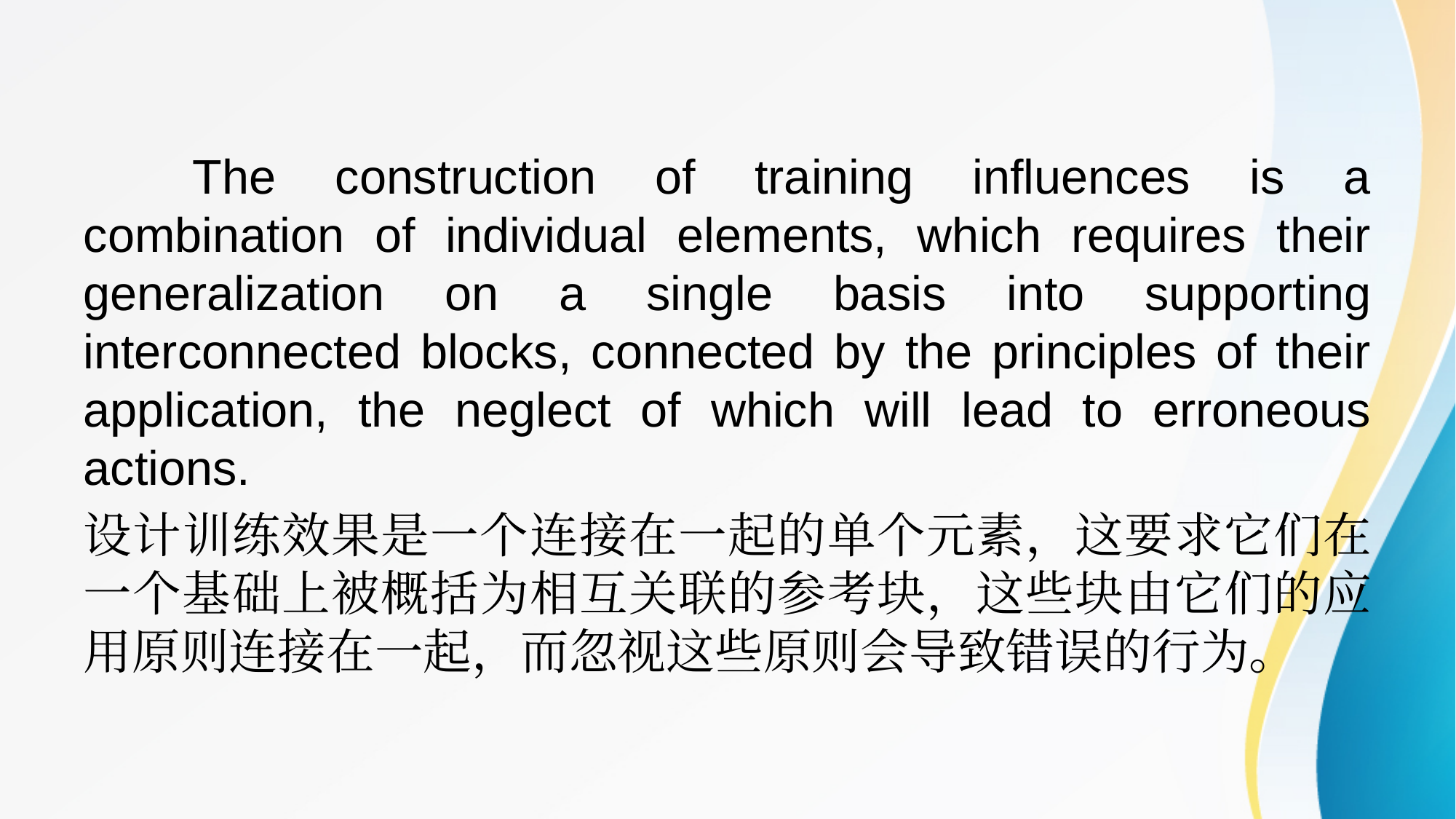

The construction of training influences is a combination of individual elements, which requires their generalization on a single basis into supporting interconnected blocks, connected by the principles of their application, the neglect of which will lead to erroneous actions.
设计训练效果是一个连接在一起的单个元素，这要求它们在一个基础上被概括为相互关联的参考块，这些块由它们的应用原则连接在一起，而忽视这些原则会导致错误的行为。